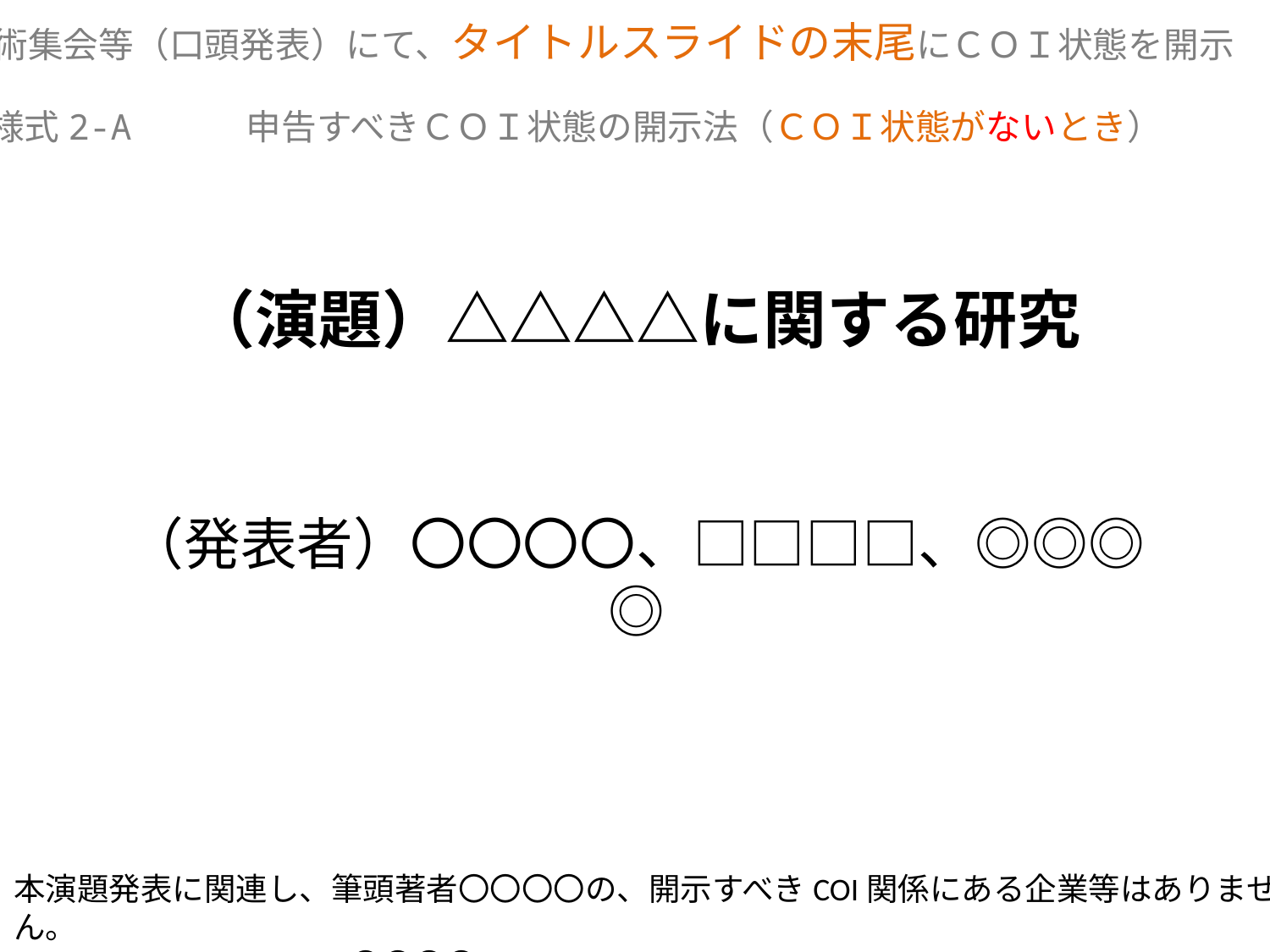

学術集会等（口頭発表）にて、タイトルスライドの末尾にＣＯＩ状態を開示

　様式2-A　　　申告すべきＣＯＩ状態の開示法（ＣＯＩ状態がないとき）
（演題）△△△△に関する研究

（発表者）〇〇〇〇、□□□□、◎◎◎◎
本演題発表に関連し、筆頭著者〇〇〇〇の、開示すべきCOI関係にある企業等はありません。
(English) The first author, 〇〇〇〇, has no COI to disclose regarding this presentation.